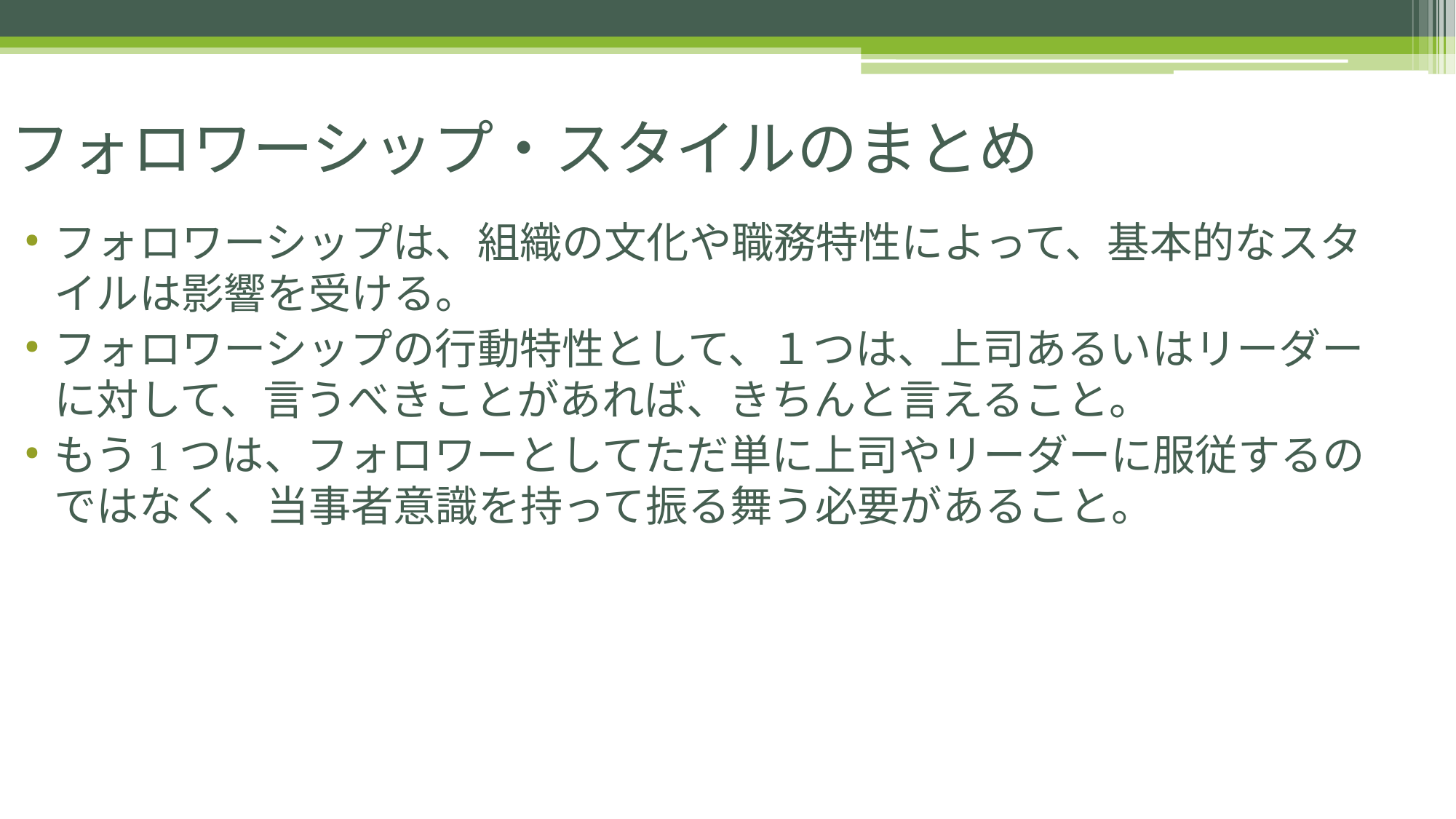

# フォロワーシップ・スタイルのまとめ
フォロワーシップは、組織の文化や職務特性によって、基本的なスタイルは影響を受ける。
フォロワーシップの行動特性として、１つは、上司あるいはリーダーに対して、言うべきことがあれば、きちんと言えること。
もう1つは、フォロワーとしてただ単に上司やリーダーに服従するのではなく、当事者意識を持って振る舞う必要があること。